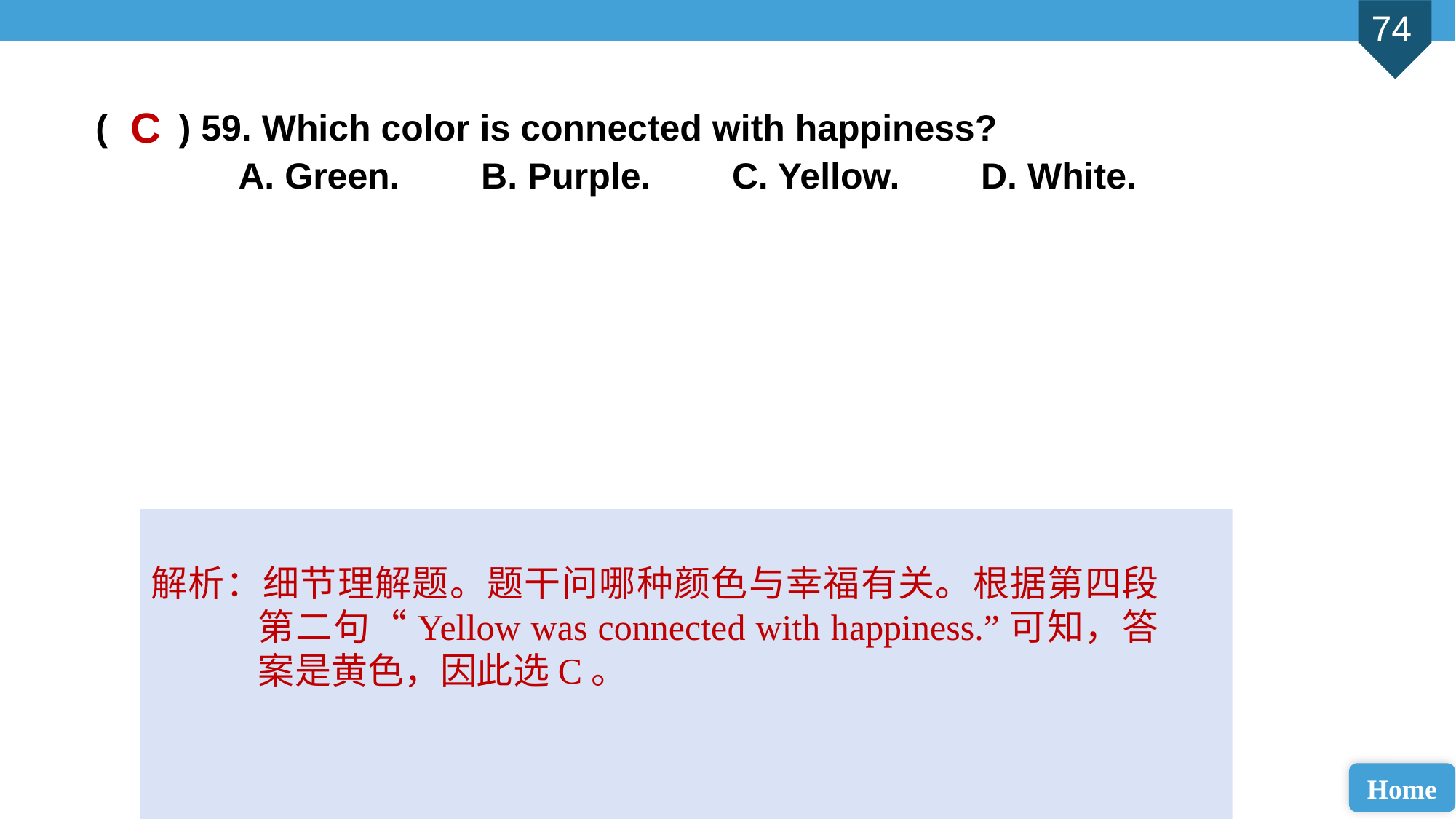

C
(       ) 59. Which color is connected with happiness?
              A. Green.        B. Purple.        C. Yellow.        D. White.

解析：细节理解题。题干问哪种颜色与幸福有关。根据第四段第二句“Yellow was connected with happiness.”可知，答案是黄色，因此选C。